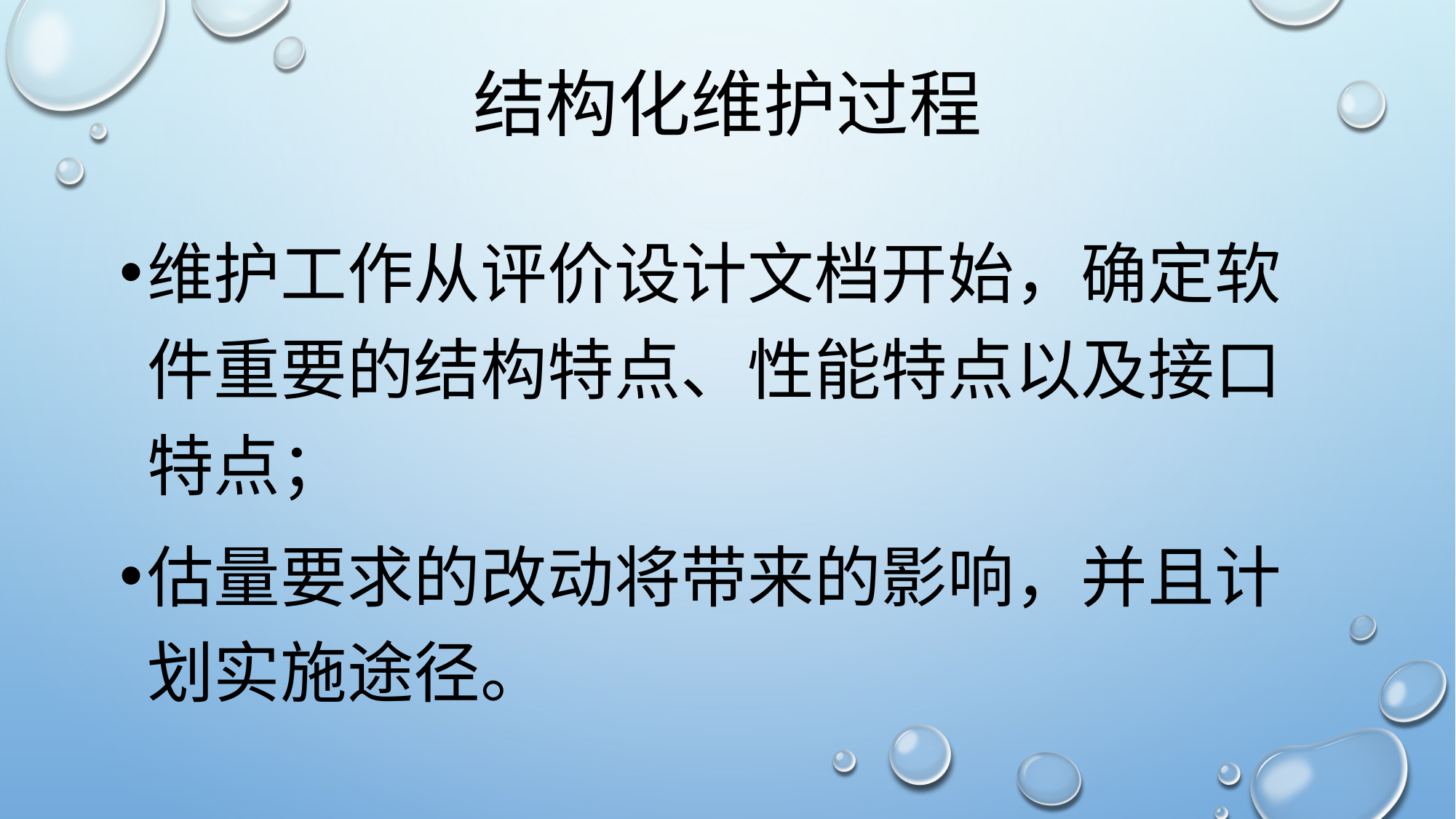

# 结构化维护过程
维护工作从评价设计文档开始，确定软件重要的结构特点、性能特点以及接口特点；
估量要求的改动将带来的影响，并且计划实施途径。